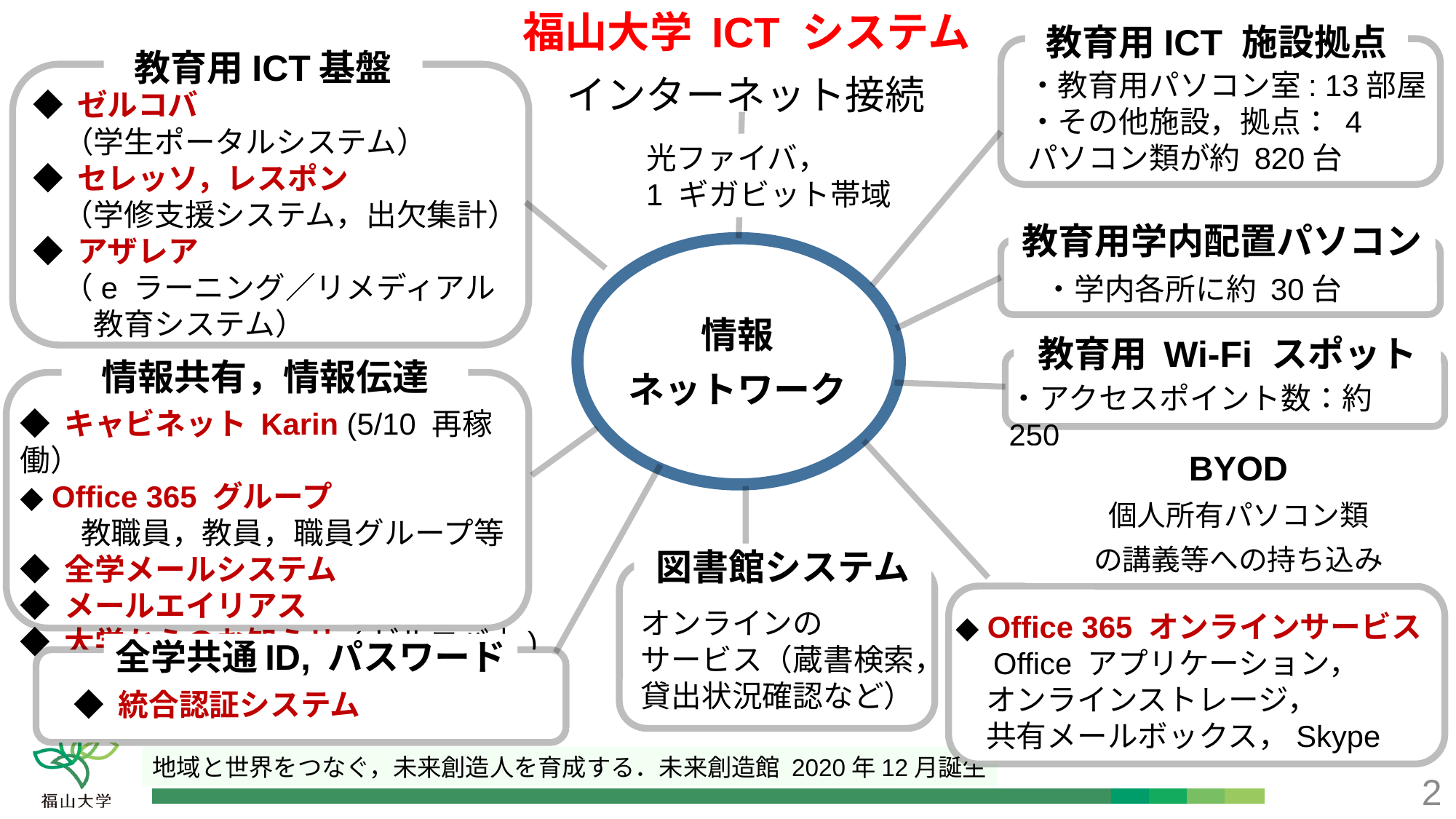

# 福山大学 ICT システム
教育用ICT 施設拠点

教育用ICT基盤
・教育用パソコン室: 13部屋
・その他施設，拠点： 4
パソコン類が約 820台

インターネット接続
◆ ゼルコバ
　（学生ポータルシステム）
◆ セレッソ，レスポン
　（学修支援システム，出欠集計）
◆ アザレア
　（e ラーニング／リメディアル
　　教育システム）
光ファイバ，
1 ギガビット帯域
教育用学内配置パソコン

・学内各所に約 30台
情報
ネットワーク
教育用 Wi-Fi スポット

情報共有，情報伝達

・アクセスポイント数：約 250

◆ キャビネット Karin (5/10 再稼働）
◆ Office 365 グループ
　　教職員，教員，職員グループ等
◆ 全学メールシステム
◆ メールエイリアス
◆ 大学からのお知らせ (ゼルコバ上)

BYOD
個人所有パソコン類
の講義等への持ち込み
図書館システム

オンラインの
サービス（蔵書検索，
貸出状況確認など）

◆ Office 365 オンラインサービス
　Office アプリケーション，
　オンラインストレージ，
　共有メールボックス，Skype
全学共通ID, パスワード

◆ 統合認証システム
2